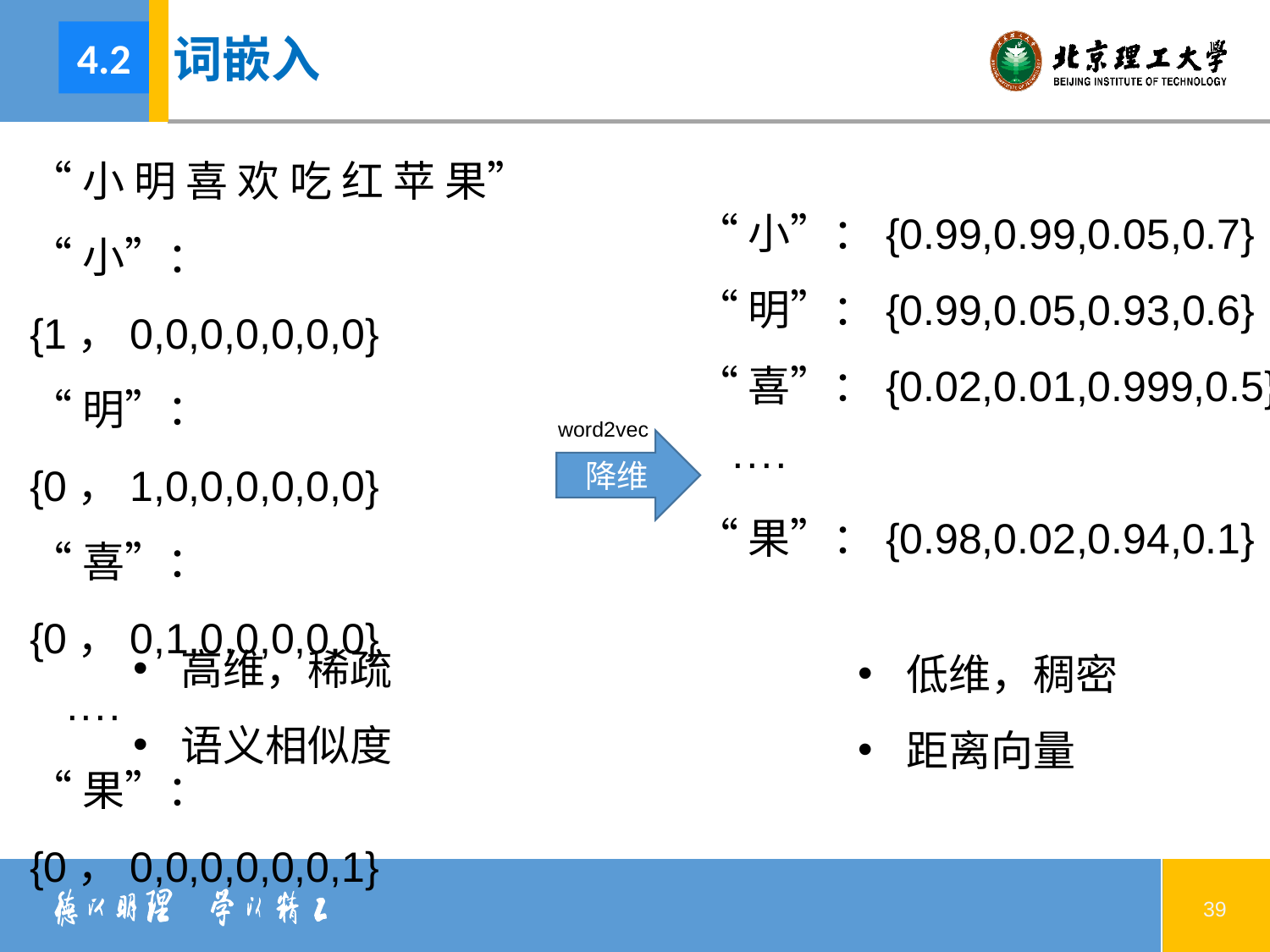

4.2
词嵌入
“小 明 喜 欢 吃 红 苹 果”
“小”：{1，0,0,0,0,0,0,0}
“明”：{0，1,0,0,0,0,0,0}
“喜”：{0，0,1,0,0,0,0,0}
   ····
“果”：{0，0,0,0,0,0,0,1}

“小”：{0.99,0.99,0.05,0.7}
“明”：{0.99,0.05,0.93,0.6}
“喜”：{0.02,0.01,0.999,0.5}
   ····
“果”：{0.98,0.02,0.94,0.1}
word2vec
降维
高维，稀疏
语义相似度
低维，稠密
距离向量